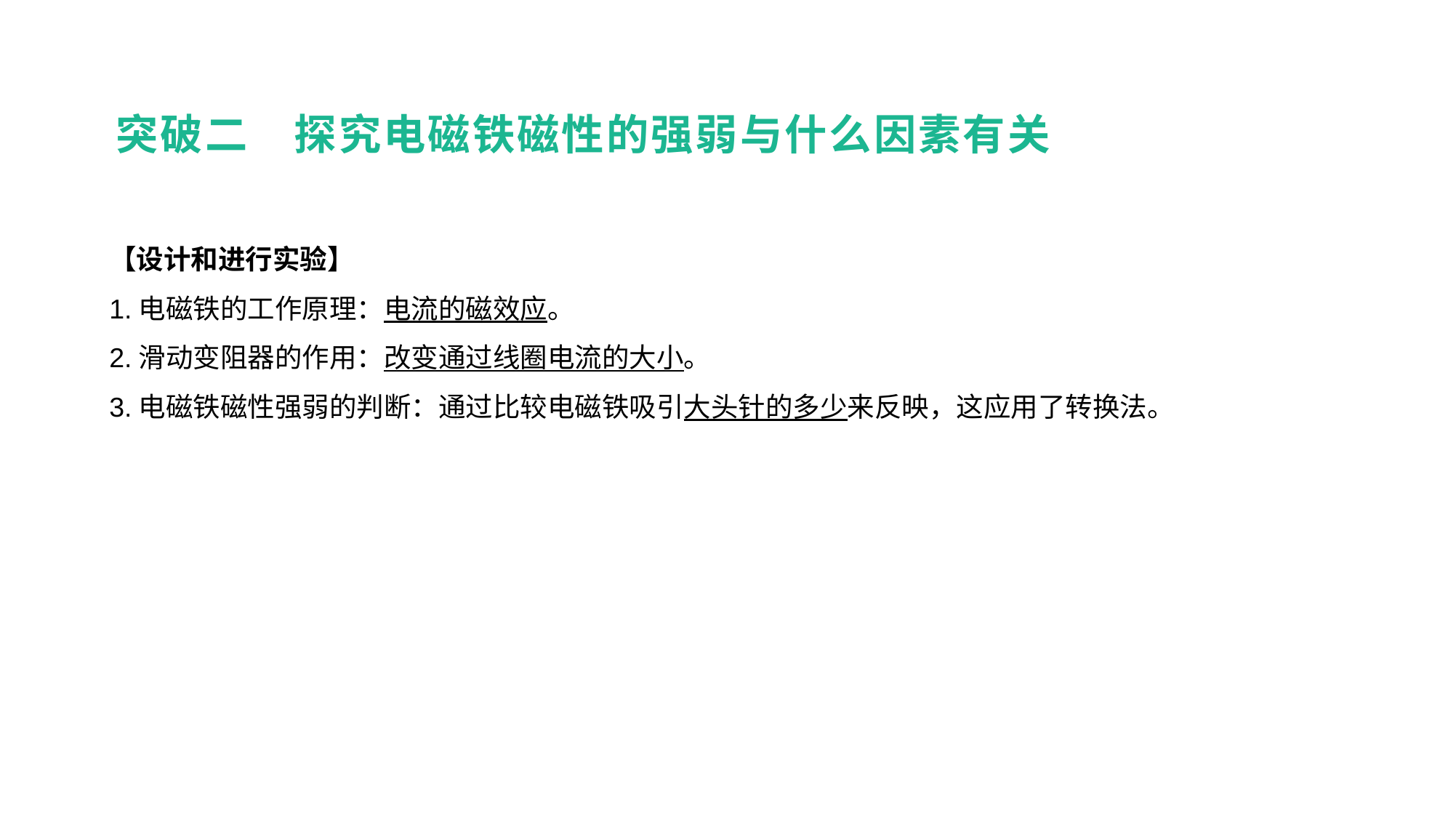

突破二　探究电磁铁磁性的强弱与什么因素有关
【设计和进行实验】
1.电磁铁的工作原理：电流的磁效应。
2.滑动变阻器的作用：改变通过线圈电流的大小。
3.电磁铁磁性强弱的判断：通过比较电磁铁吸引大头针的多少来反映，这应用了转换法。
实验突破 素养提升